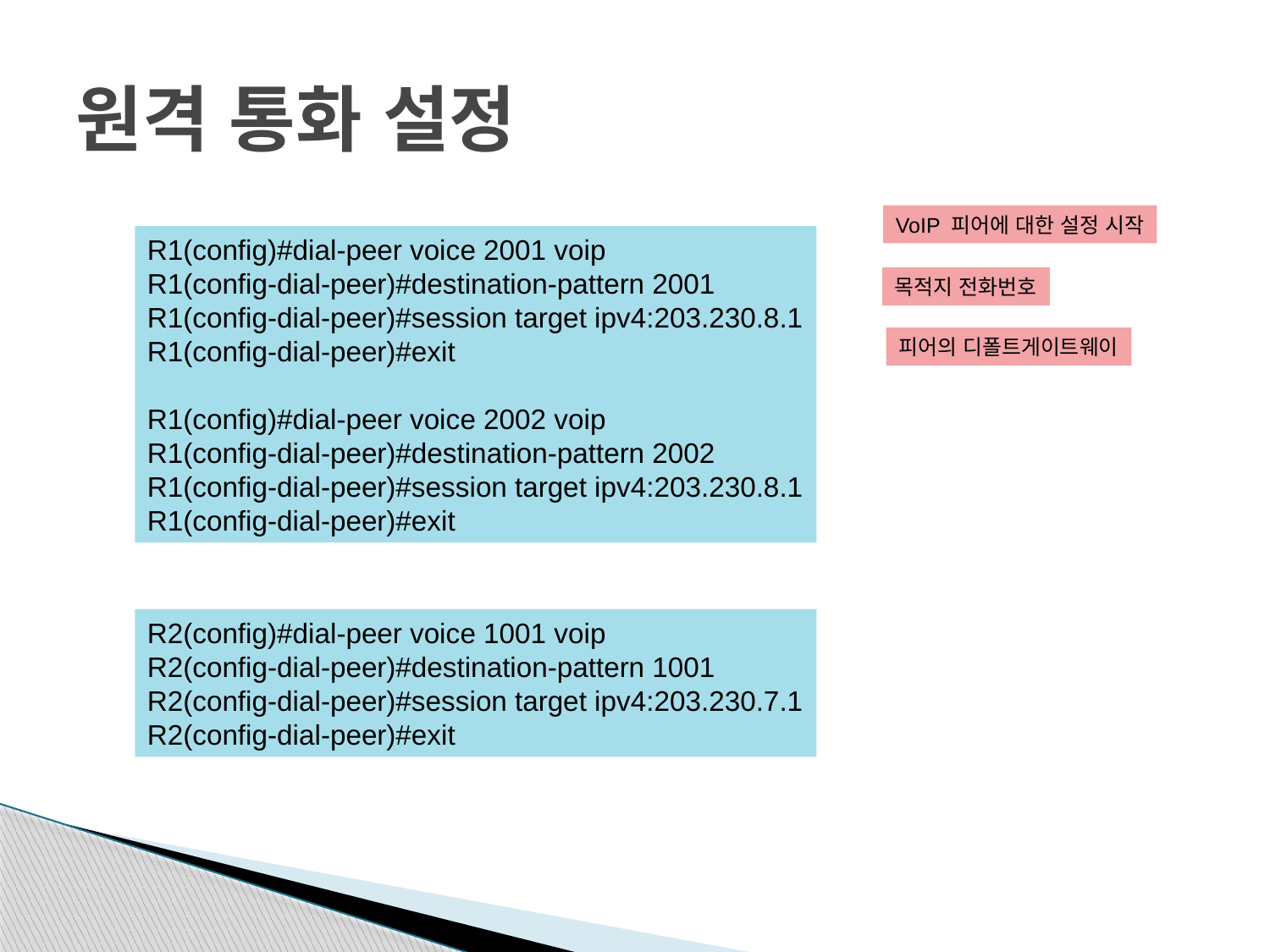

# 원격 통화 설정
VoIP 피어에 대한 설정 시작
R1(config)#dial-peer voice 2001 voip
R1(config-dial-peer)#destination-pattern 2001
R1(config-dial-peer)#session target ipv4:203.230.8.1
R1(config-dial-peer)#exit

R1(config)#dial-peer voice 2002 voip
R1(config-dial-peer)#destination-pattern 2002
R1(config-dial-peer)#session target ipv4:203.230.8.1
R1(config-dial-peer)#exit
목적지 전화번호
피어의 디폴트게이트웨이
R2(config)#dial-peer voice 1001 voip
R2(config-dial-peer)#destination-pattern 1001
R2(config-dial-peer)#session target ipv4:203.230.7.1
R2(config-dial-peer)#exit